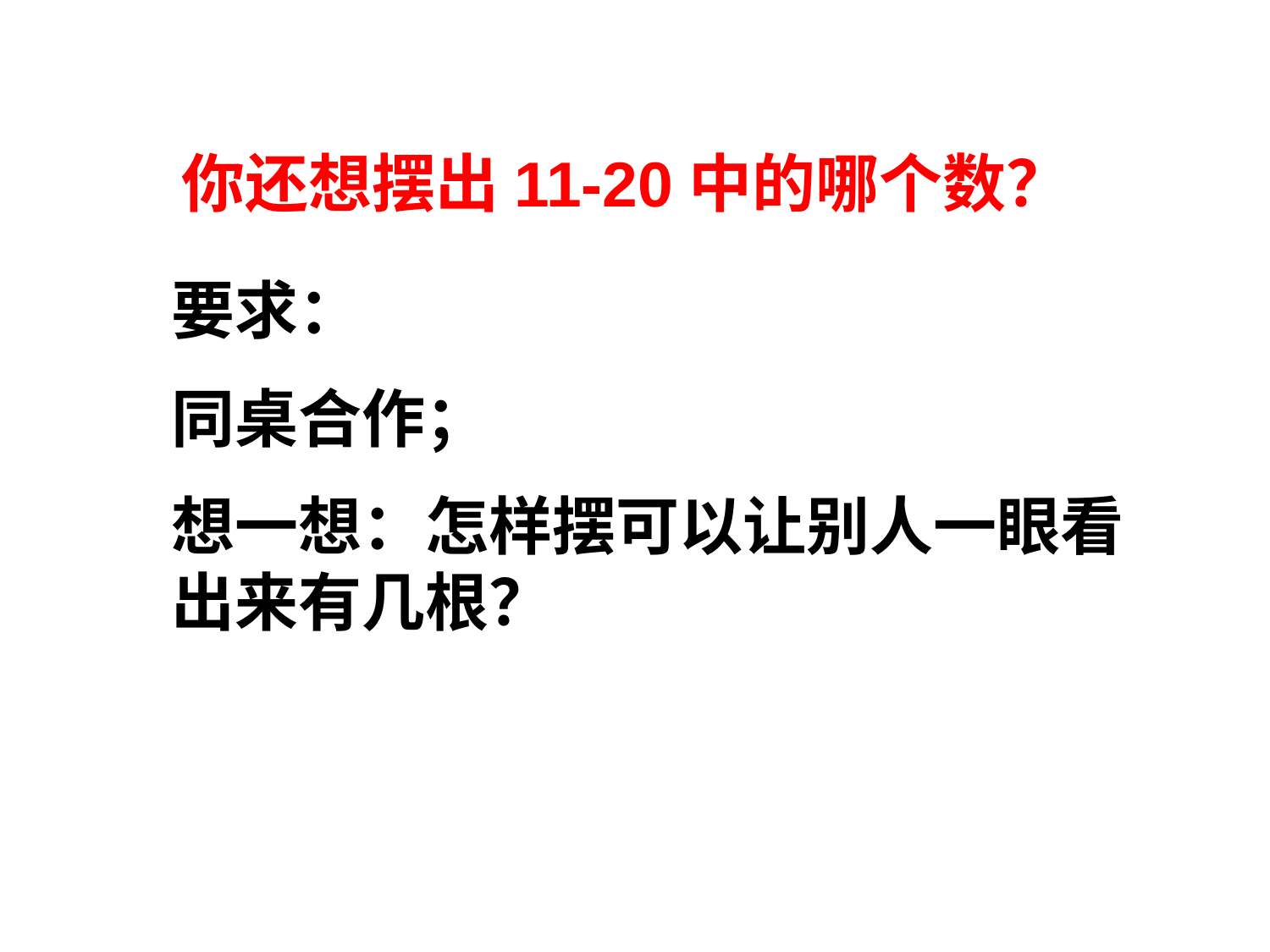

你还想摆出11-20中的哪个数？
要求：
同桌合作；
想一想：怎样摆可以让别人一眼看出来有几根？